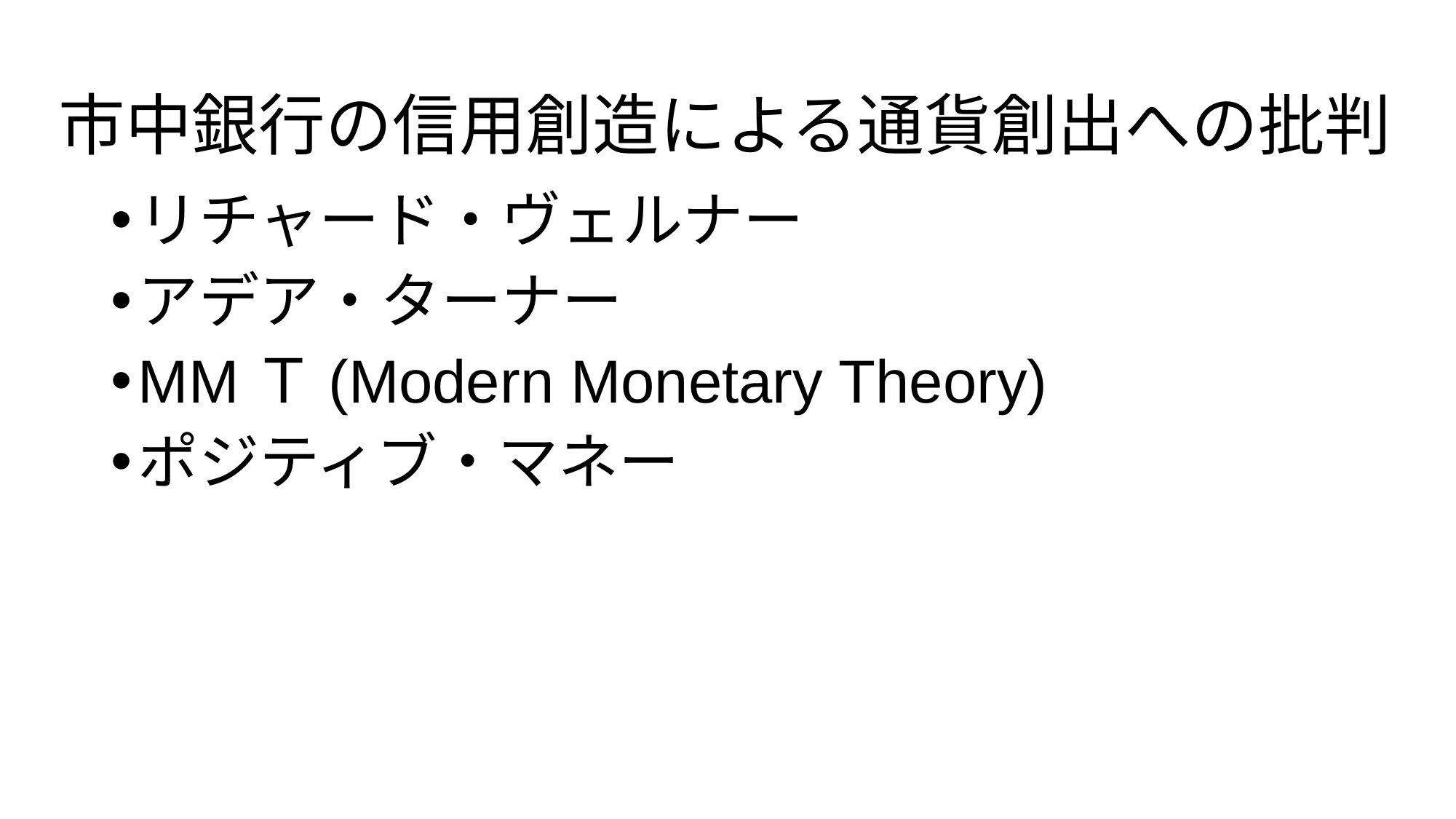

# 市中銀行の信用創造による通貨創出への批判
リチャード・ヴェルナー
アデア・ターナー
MMＴ(Modern Monetary Theory)
ポジティブ・マネー